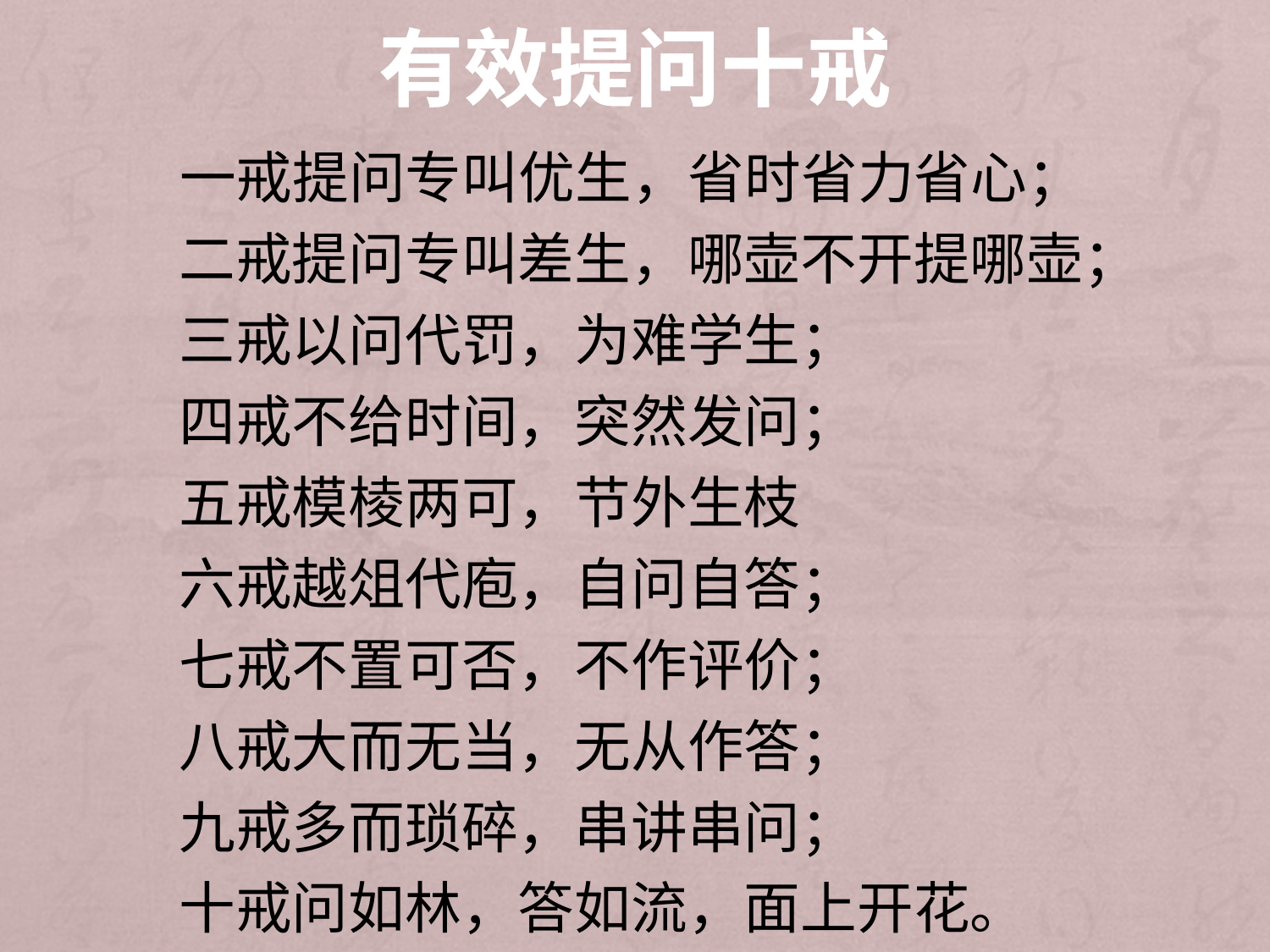

# 有效提问十戒
   一戒提问专叫优生，省时省力省心；
   二戒提问专叫差生，哪壶不开提哪壶；
   三戒以问代罚，为难学生；
   四戒不给时间，突然发问；
   五戒模棱两可，节外生枝
   六戒越俎代庖，自问自答；
   七戒不置可否，不作评价；
   八戒大而无当，无从作答；
   九戒多而琐碎，串讲串问；
   十戒问如林，答如流，面上开花。